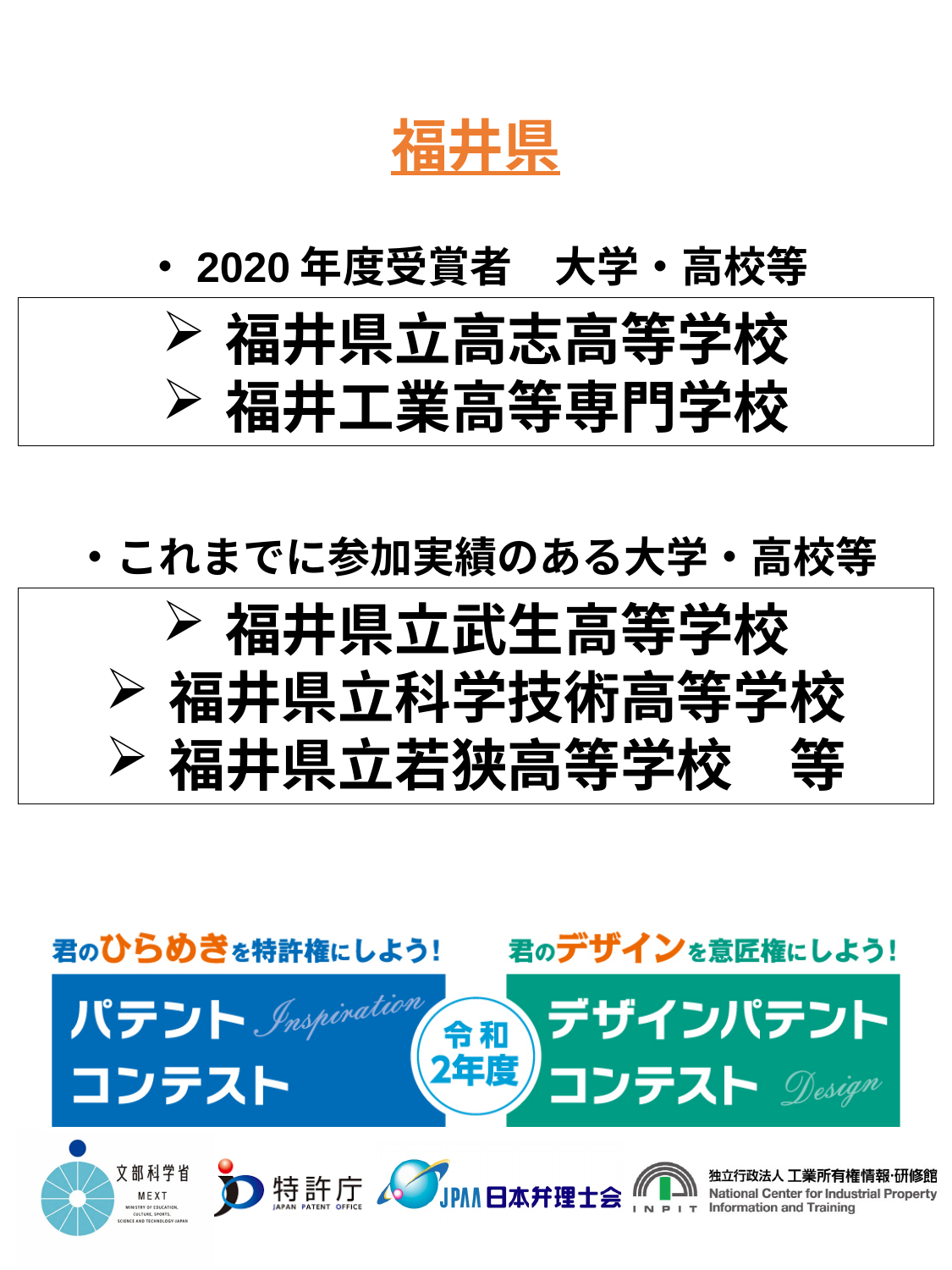

福井県
・2020年度受賞者　大学・高校等
福井県立高志高等学校
福井工業高等専門学校
・これまでに参加実績のある大学・高校等
福井県立武生高等学校
福井県立科学技術高等学校
福井県立若狭高等学校　等